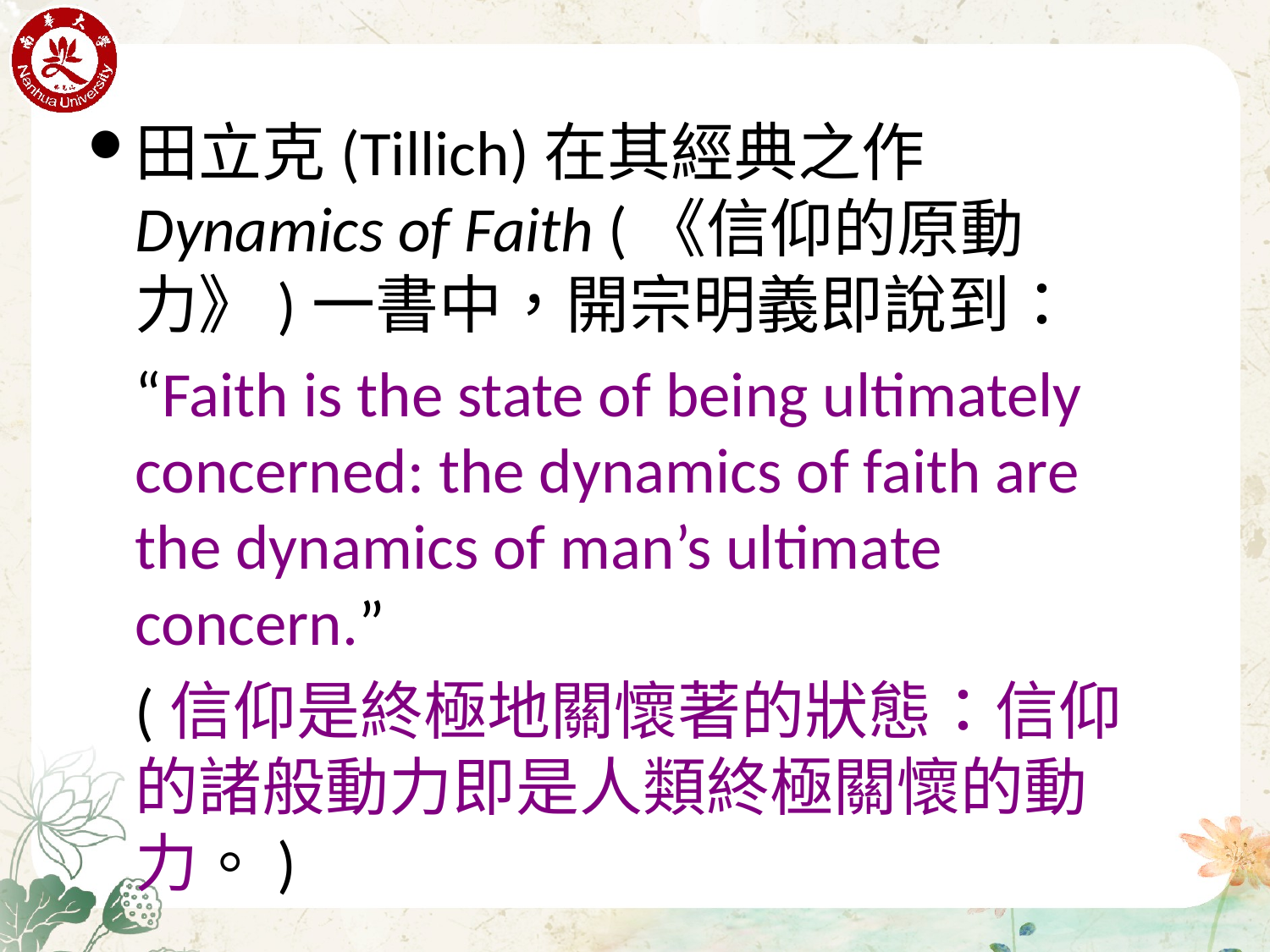

田立克(Tillich)在其經典之作 Dynamics of Faith (《信仰的原動力》)一書中，開宗明義即說到：
	“Faith is the state of being ultimately concerned: the dynamics of faith are the dynamics of man’s ultimate concern.”
	(信仰是終極地關懷著的狀態：信仰的諸般動力即是人類終極關懷的動力。)